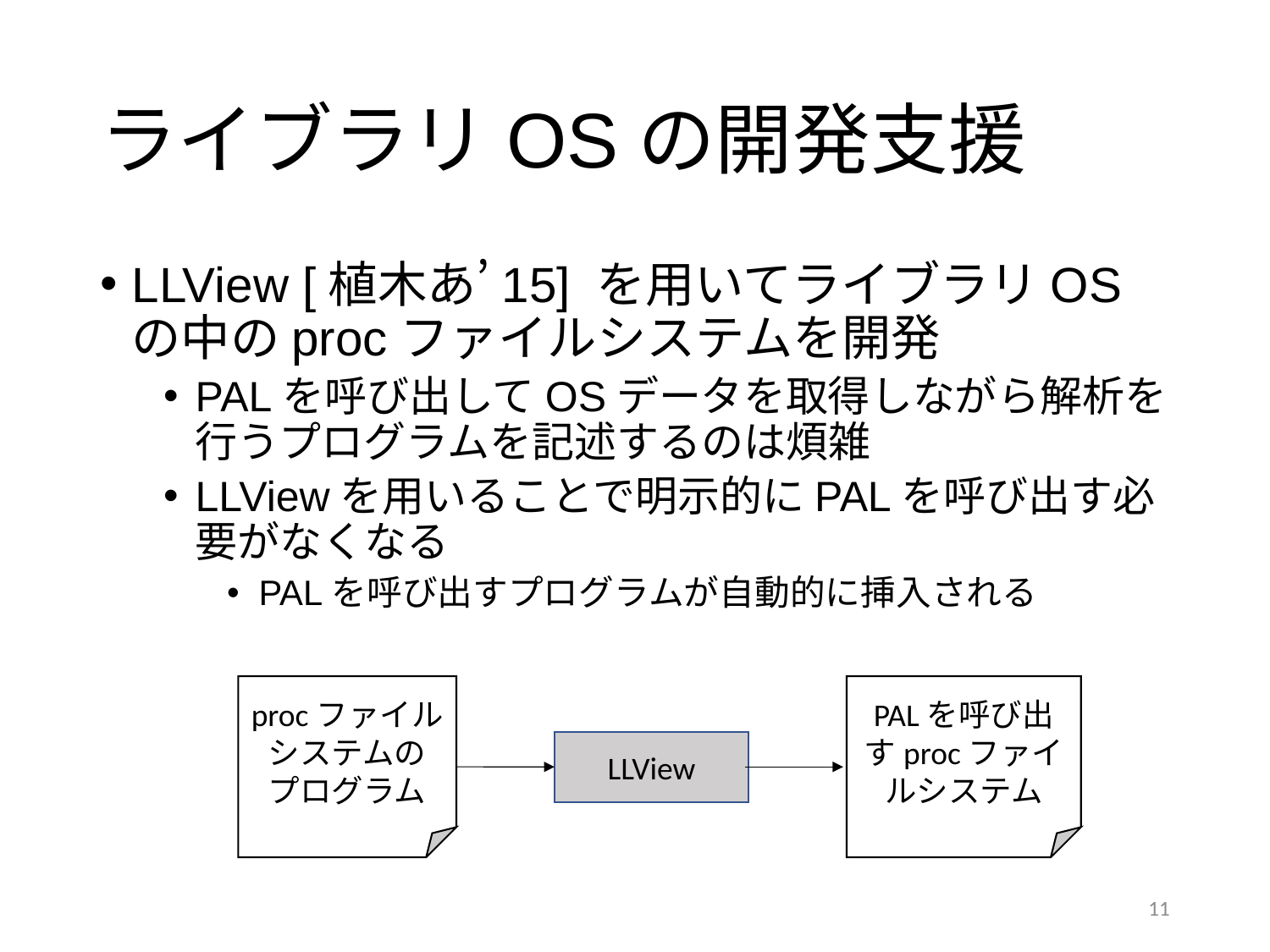

# ライブラリOSの開発支援
LLView [植木あ’15] を用いてライブラリOSの中のprocファイルシステムを開発
PALを呼び出してOSデータを取得しながら解析を行うプログラムを記述するのは煩雑
LLViewを用いることで明示的にPALを呼び出す必要がなくなる
PALを呼び出すプログラムが自動的に挿入される
procファイル
システムの
プログラム
PALを呼び出すprocファイルシステム
LLView
11